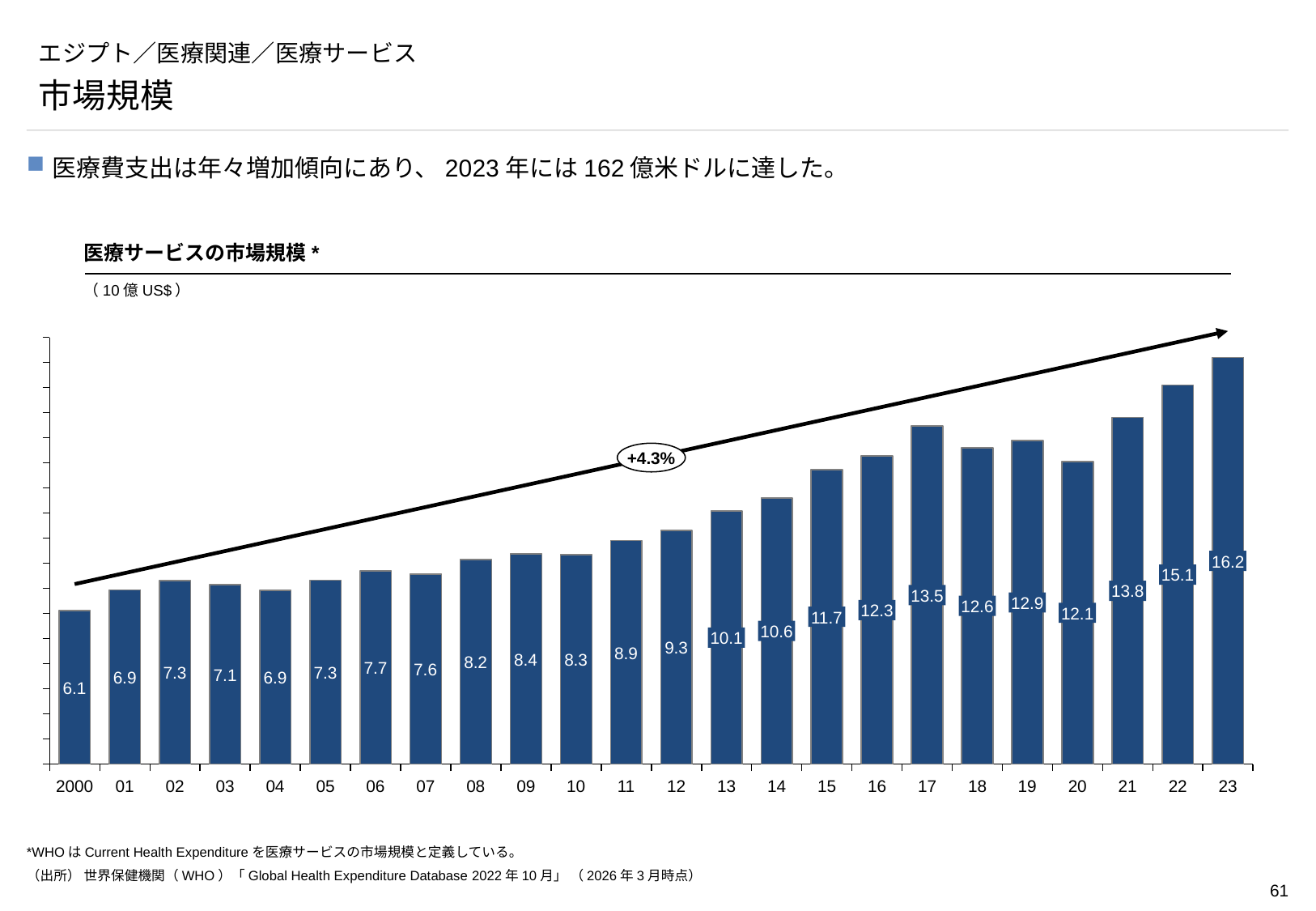

# エジプト／医療関連／医療サービス
市場規模
医療費支出は年々増加傾向にあり、2023年には162億米ドルに達した。
医療サービスの市場規模*
（10億US$）

### Chart

| Category |  |
|---|---|
+4.3%
16.2
15.1
13.8
13.5
12.9
12.6
12.3
12.1
11.7
10.6
10.1
9.3
8.9
8.4
8.3
8.2
7.7
7.6
7.3
7.3
7.1
6.9
6.9
6.1
2000
01
02
03
04
05
06
07
08
09
10
11
12
13
14
15
16
17
18
19
20
21
22
23
*WHOはCurrent Health Expenditureを医療サービスの市場規模と定義している。
（出所） 世界保健機関（WHO）「Global Health Expenditure Database 2022年10月」 （2026年3月時点）